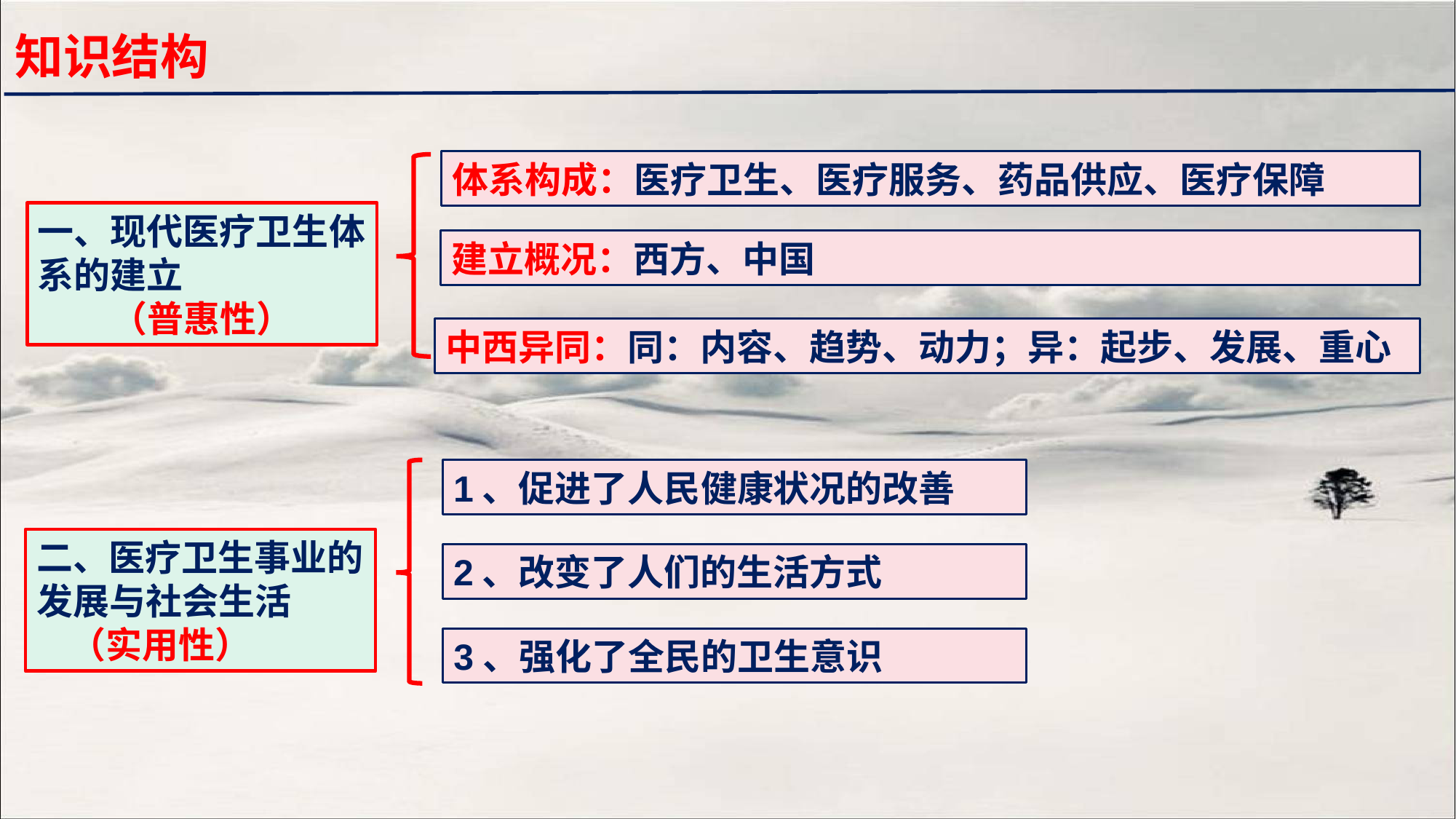

知识结构
体系构成：医疗卫生、医疗服务、药品供应、医疗保障

一、现代医疗卫生体系的建立
（普惠性）
建立概况：西方、中国
中西异同：同：内容、趋势、动力；异：起步、发展、重心

1、促进了人民健康状况的改善
二、医疗卫生事业的发展与社会生活
   （实用性）
2、改变了人们的生活方式
3、强化了全民的卫生意识